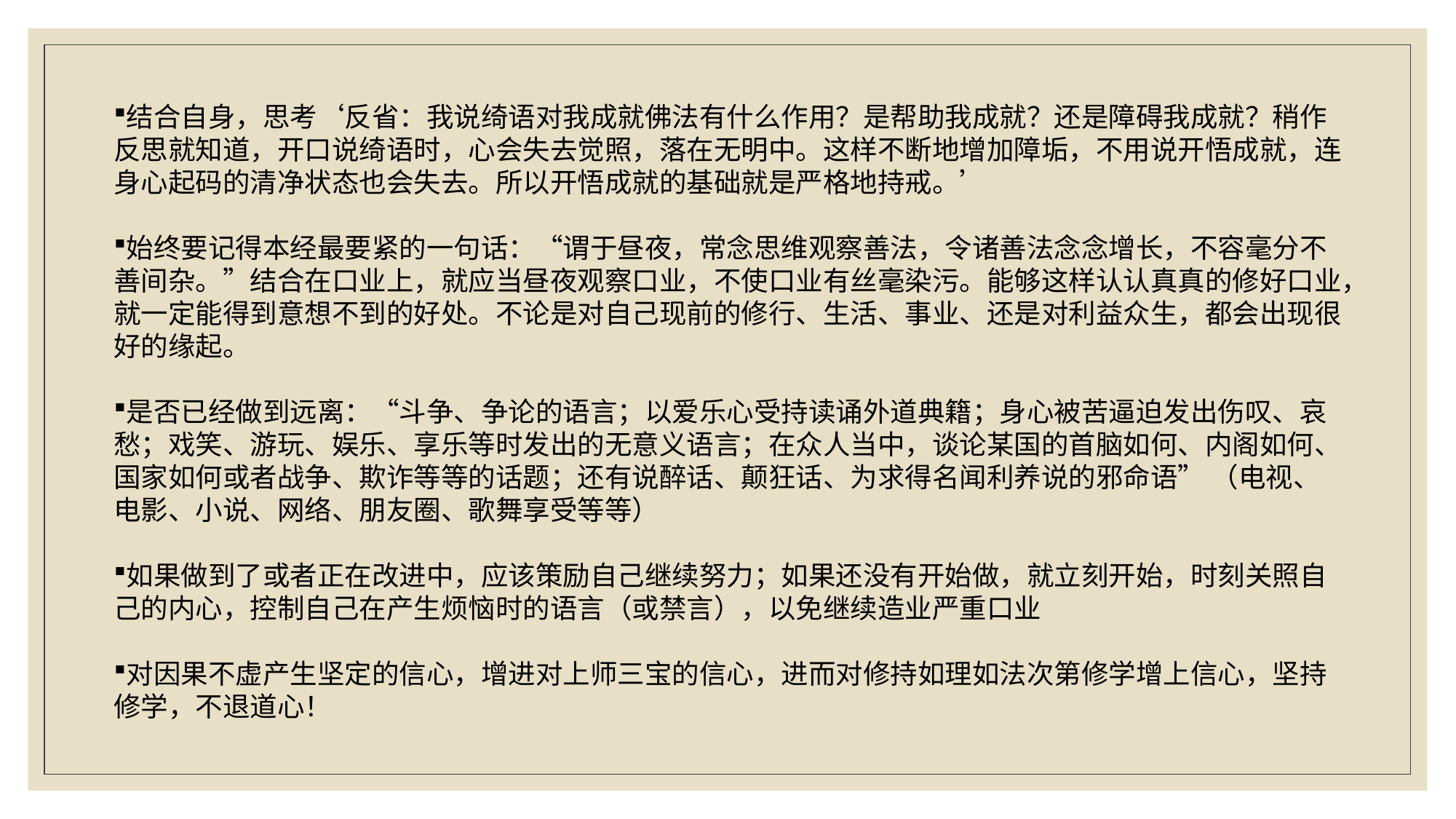

结合自身，思考‘反省：我说绮语对我成就佛法有什么作用？是帮助我成就？还是障碍我成就？稍作反思就知道，开口说绮语时，心会失去觉照，落在无明中。这样不断地增加障垢，不用说开悟成就，连身心起码的清净状态也会失去。所以开悟成就的基础就是严格地持戒。’

始终要记得本经最要紧的一句话：“谓于昼夜，常念思维观察善法，令诸善法念念增长，不容毫分不善间杂。”结合在口业上，就应当昼夜观察口业，不使口业有丝毫染污。能够这样认认真真的修好口业，就一定能得到意想不到的好处。不论是对自己现前的修行、生活、事业、还是对利益众生，都会出现很好的缘起。

是否已经做到远离：“斗争、争论的语言；以爱乐心受持读诵外道典籍；身心被苦逼迫发出伤叹、哀愁；戏笑、游玩、娱乐、享乐等时发出的无意义语言；在众人当中，谈论某国的首脑如何、内阁如何、国家如何或者战争、欺诈等等的话题；还有说醉话、颠狂话、为求得名闻利养说的邪命语” （电视、电影、小说、网络、朋友圈、歌舞享受等等）

如果做到了或者正在改进中，应该策励自己继续努力；如果还没有开始做，就立刻开始，时刻关照自己的内心，控制自己在产生烦恼时的语言（或禁言），以免继续造业严重口业

对因果不虚产生坚定的信心，增进对上师三宝的信心，进而对修持如理如法次第修学增上信心，坚持修学，不退道心！